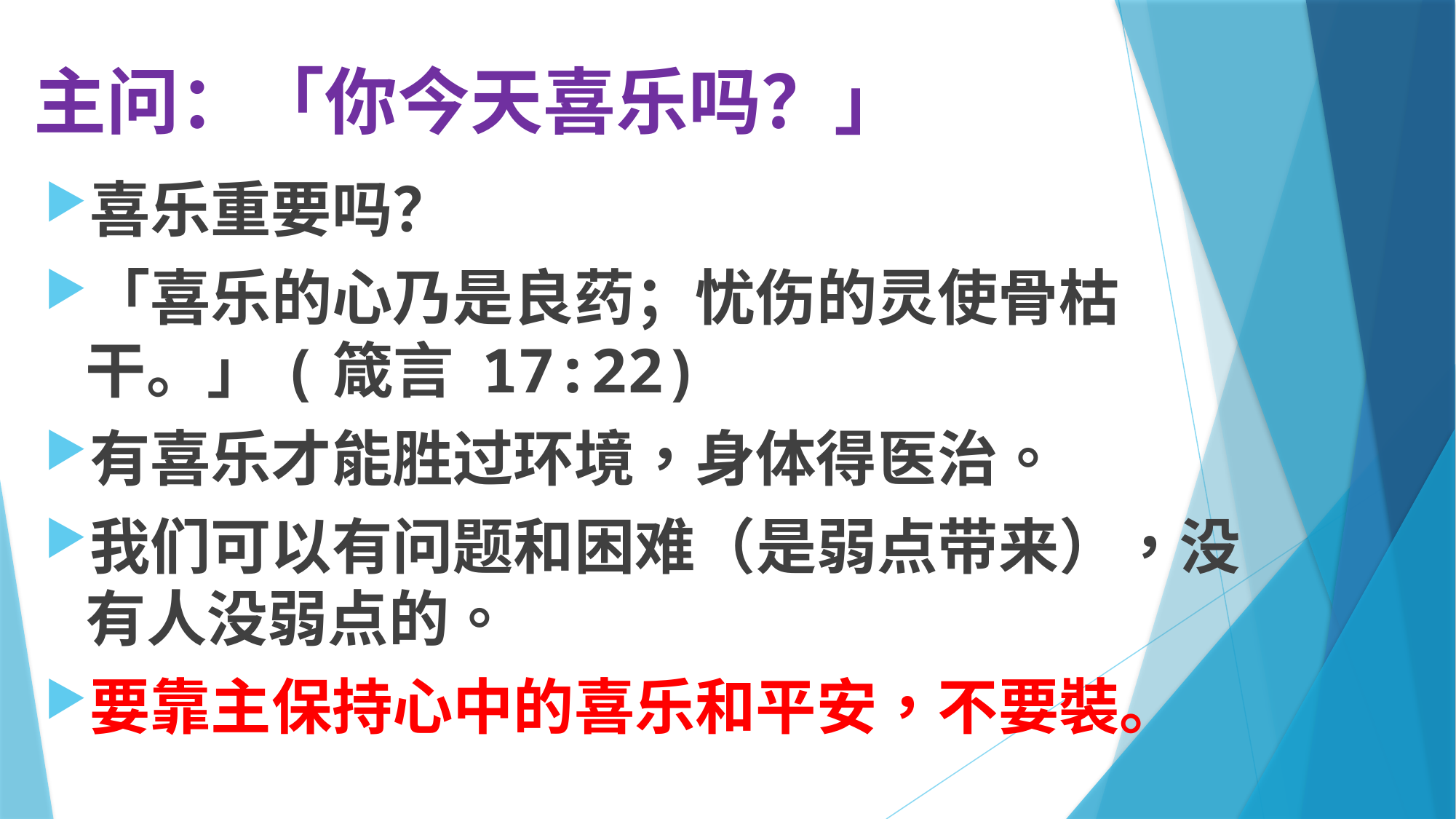

# 主问：「你今天喜乐吗？」
喜乐重要吗？
「喜乐的心乃是良药；忧伤的灵使骨枯干。」(箴言 17:22)
有喜乐才能胜过环境，身体得医治。
我们可以有问题和困难（是弱点带来），没有人没弱点的。
要靠主保持心中的喜乐和平安，不要裝。